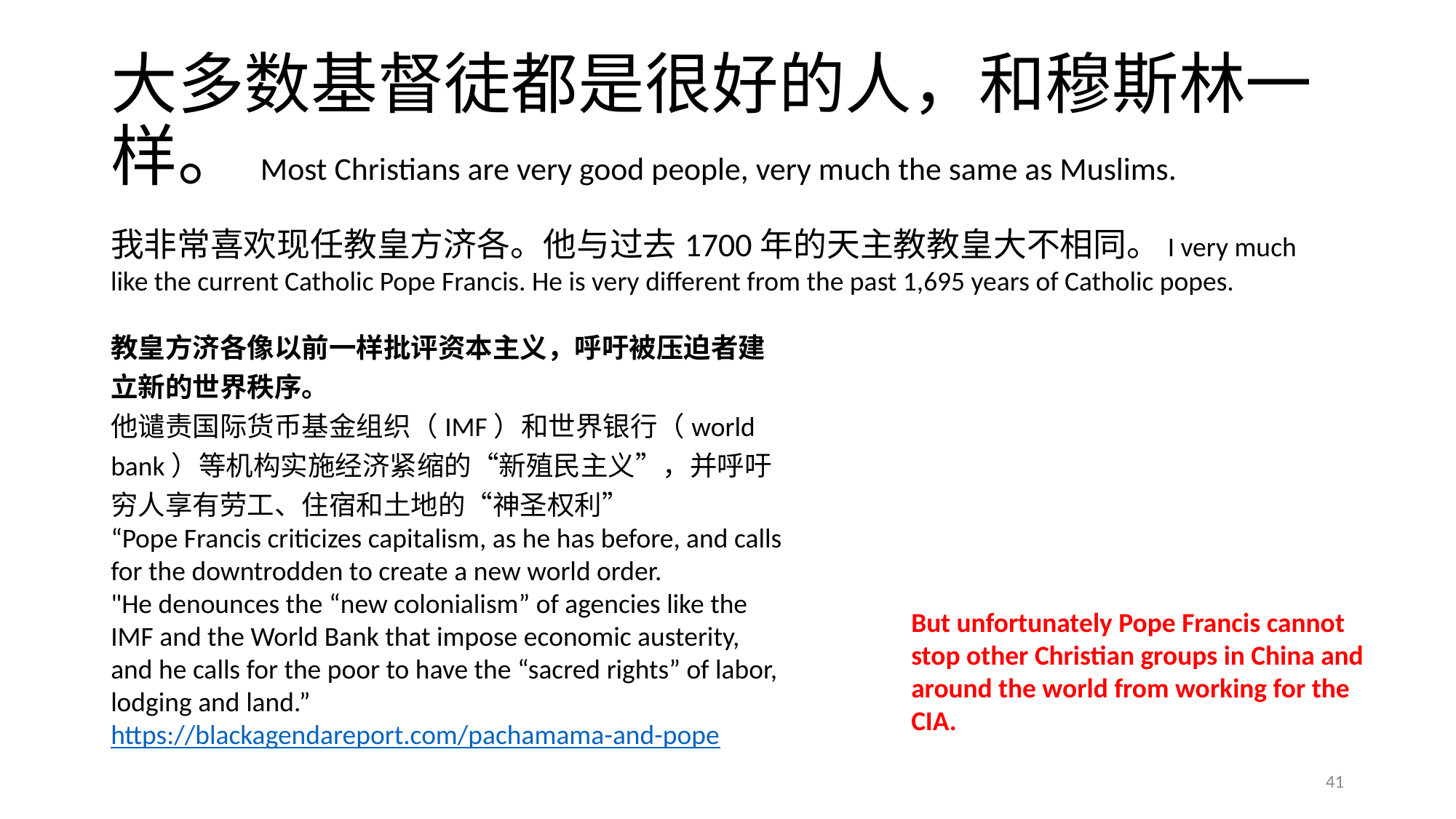

# 大多数基督徒都是很好的人，和穆斯林一样。Most Christians are very good people, very much the same as Muslims.
我非常喜欢现任教皇方济各。他与过去1700年的天主教教皇大不相同。I very much like the current Catholic Pope Francis. He is very different from the past 1,695 years of Catholic popes.
教皇方济各像以前一样批评资本主义，呼吁被压迫者建立新的世界秩序。
他谴责国际货币基金组织（IMF）和世界银行（world bank）等机构实施经济紧缩的“新殖民主义”，并呼吁穷人享有劳工、住宿和土地的“神圣权利”
“Pope Francis criticizes capitalism, as he has before, and calls for the downtrodden to create a new world order.
"He denounces the “new colonialism” of agencies like the IMF and the World Bank that impose economic austerity, and he calls for the poor to have the “sacred rights” of labor, lodging and land.”
https://blackagendareport.com/pachamama-and-pope

But unfortunately Pope Francis cannot stop other Christian groups in China and around the world from working for the CIA.
41